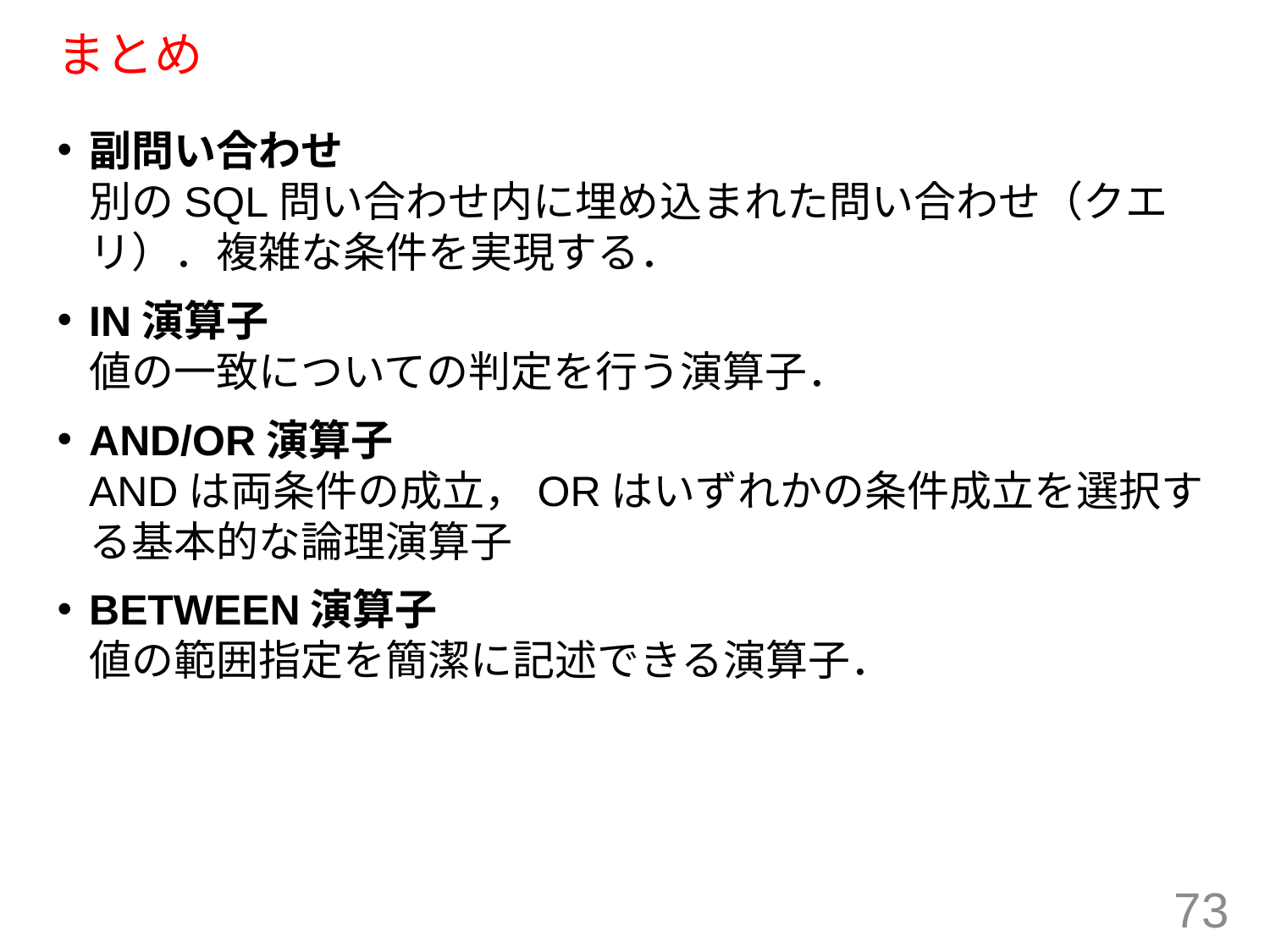

# まとめ
副問い合わせ
別のSQL問い合わせ内に埋め込まれた問い合わせ（クエリ）．複雑な条件を実現する．
IN演算子
値の一致についての判定を行う演算子．
AND/OR演算子
ANDは両条件の成立，ORはいずれかの条件成立を選択する基本的な論理演算子
BETWEEN演算子
値の範囲指定を簡潔に記述できる演算子．
73